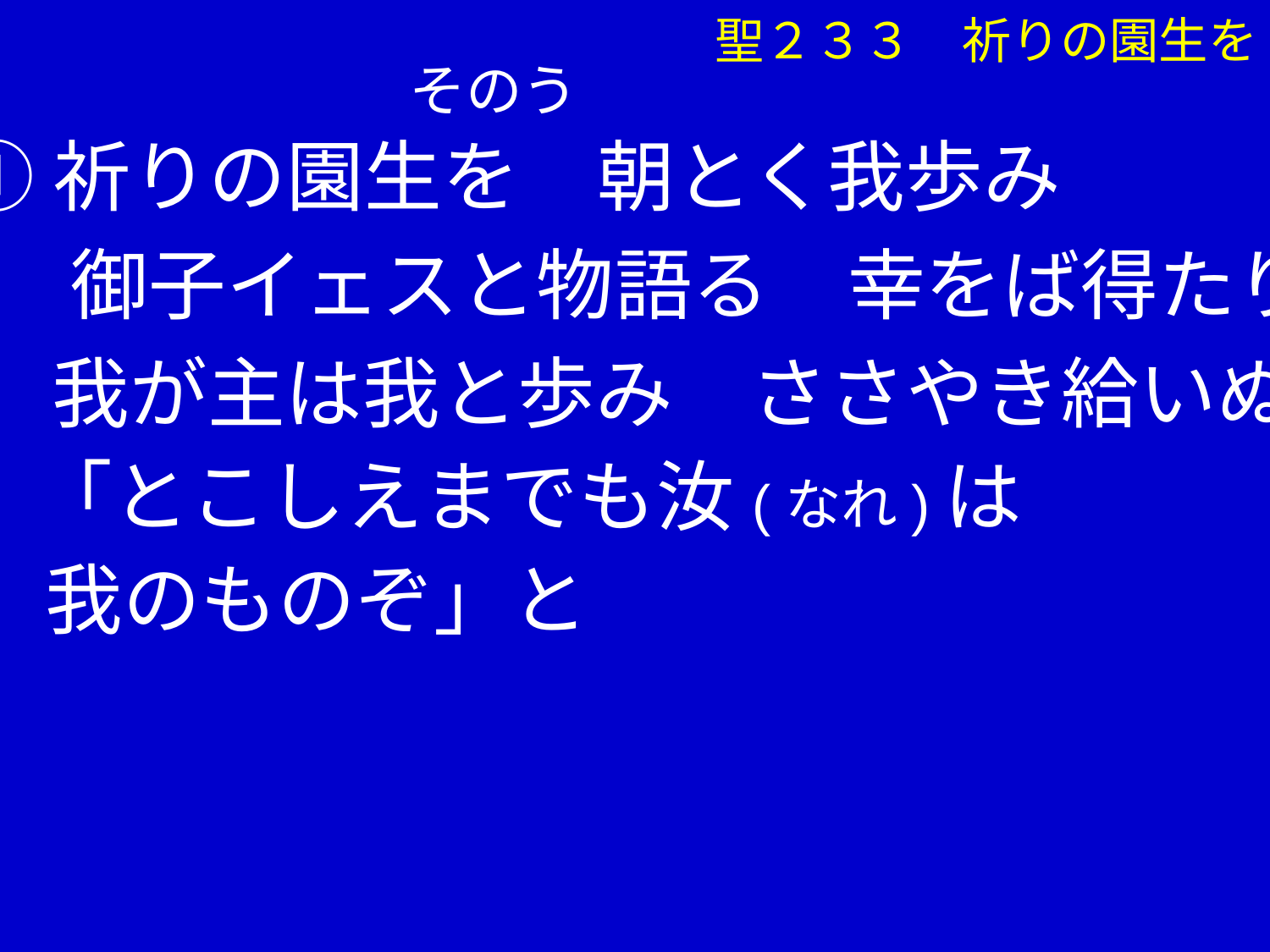

聖２３３　祈りの園生を
　　　　　　　　そのう
①祈りの園生を　朝とく我歩み
 　御子イェスと物語る　幸をば得たり
　 我が主は我と歩み　ささやき給いぬ
　「とこしえまでも汝(なれ)は
    我のものぞ」と